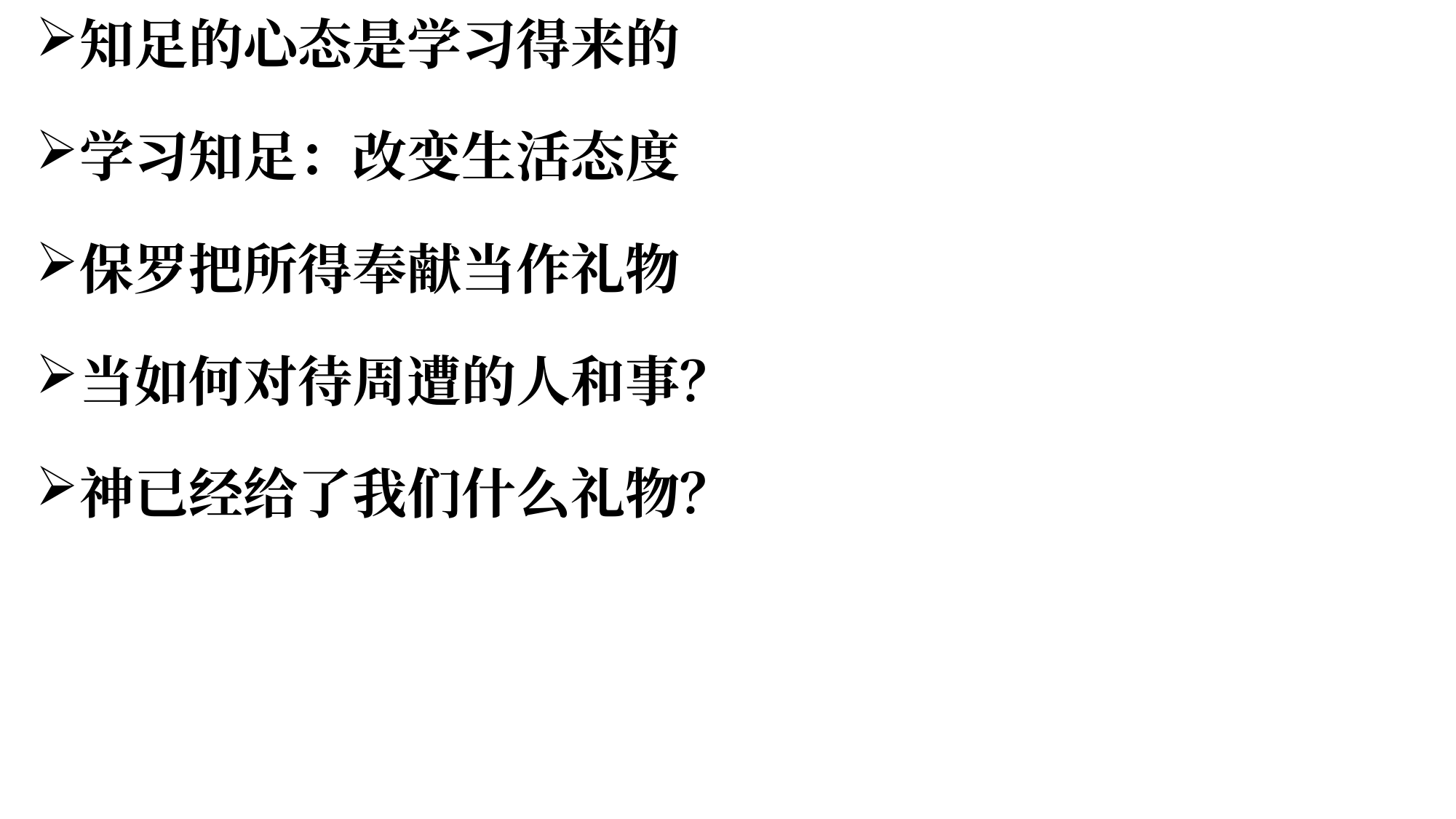

知足的心态是学习得来的

学习知足：改变生活态度

保罗把所得奉献当作礼物

当如何对待周遭的人和事？

神已经给了我们什么礼物？